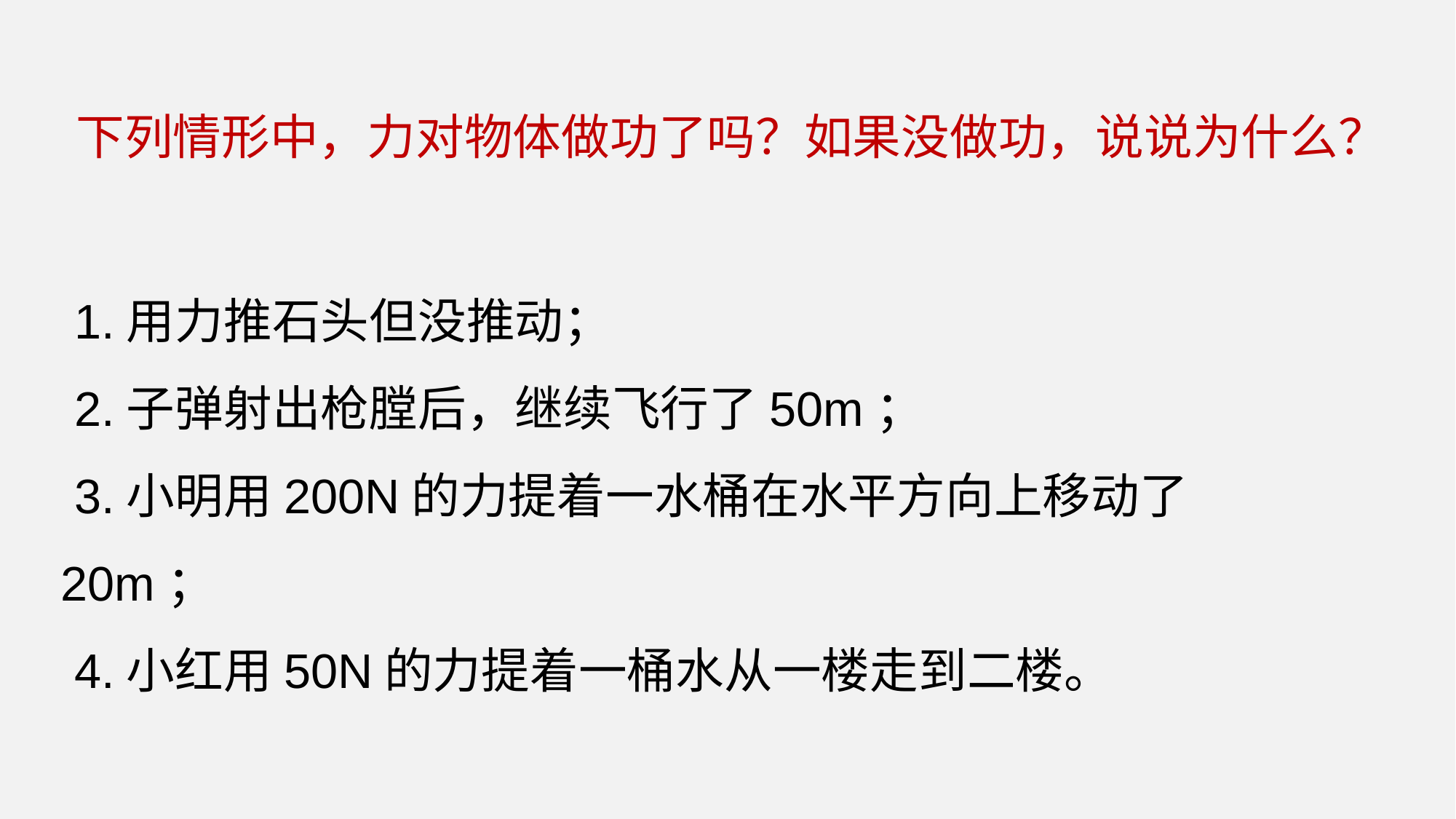

下列情形中，力对物体做功了吗？如果没做功，说说为什么？
 1.用力推石头但没推动；
 2.子弹射出枪膛后，继续飞行了50m；
 3.小明用200N的力提着一水桶在水平方向上移动了20m；
 4.小红用50N的力提着一桶水从一楼走到二楼。